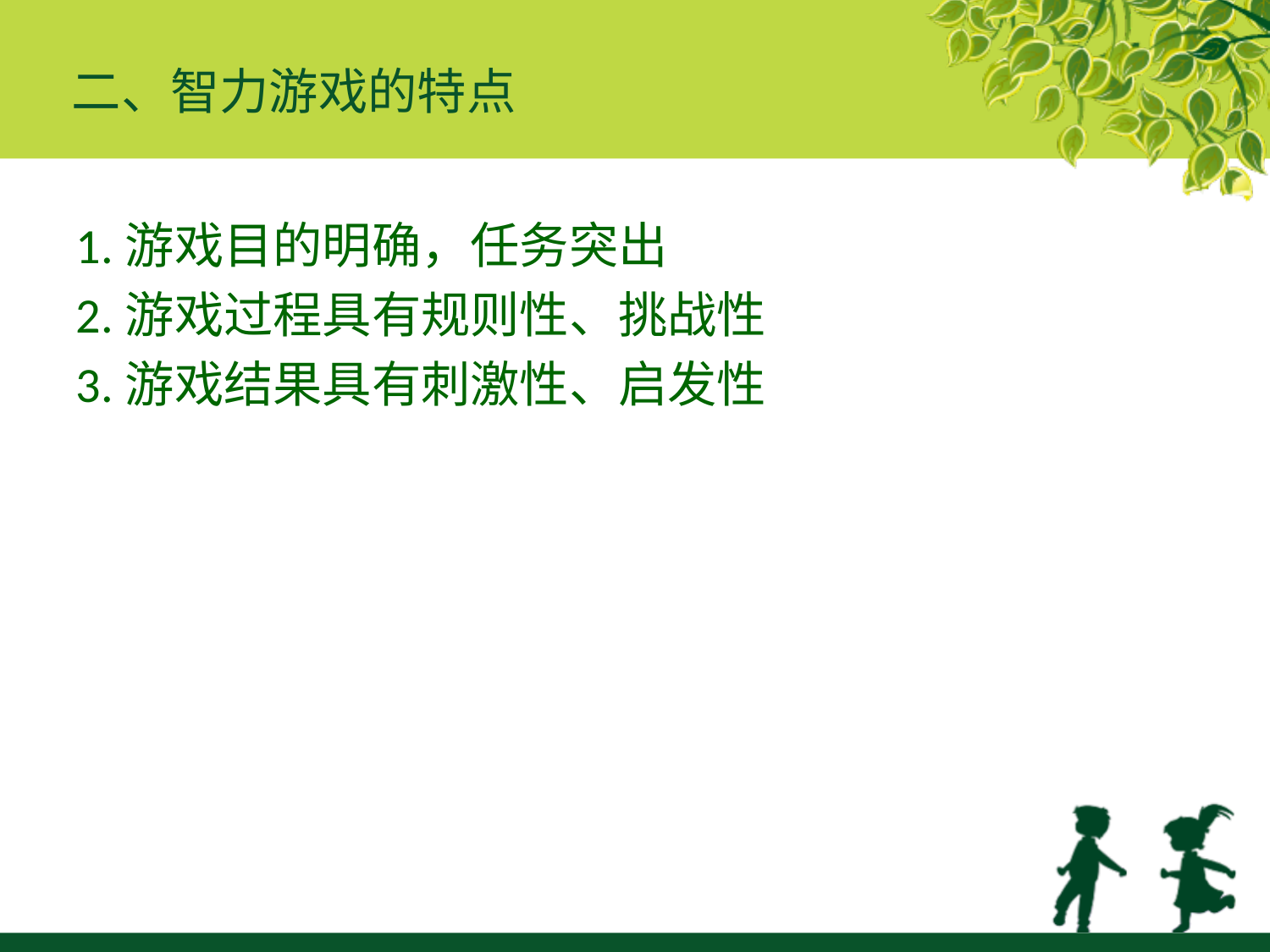

# 二、智力游戏的特点
1.游戏目的明确，任务突出
2.游戏过程具有规则性、挑战性
3.游戏结果具有刺激性、启发性